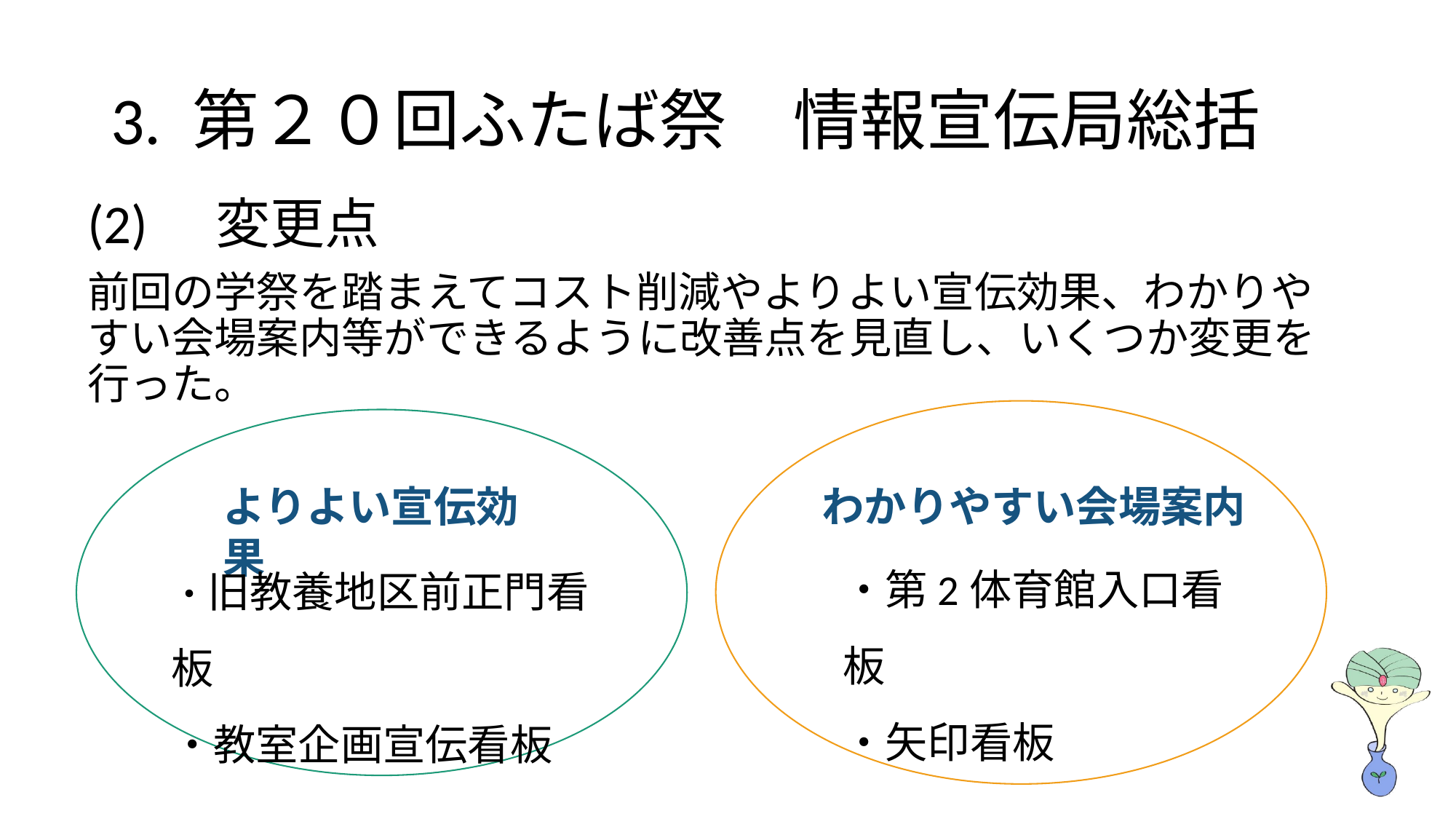

# 3. 第２０回ふたば祭　情報宣伝局総括
(2)　変更点
前回の学祭を踏まえてコスト削減やよりよい宣伝効果、わかりやすい会場案内等ができるように改善点を見直し、いくつか変更を行った。

よりよい宣伝効果
わかりやすい会場案内
・第2体育館入口看板
・矢印看板
・旧教養地区前正門看板
・教室企画宣伝看板